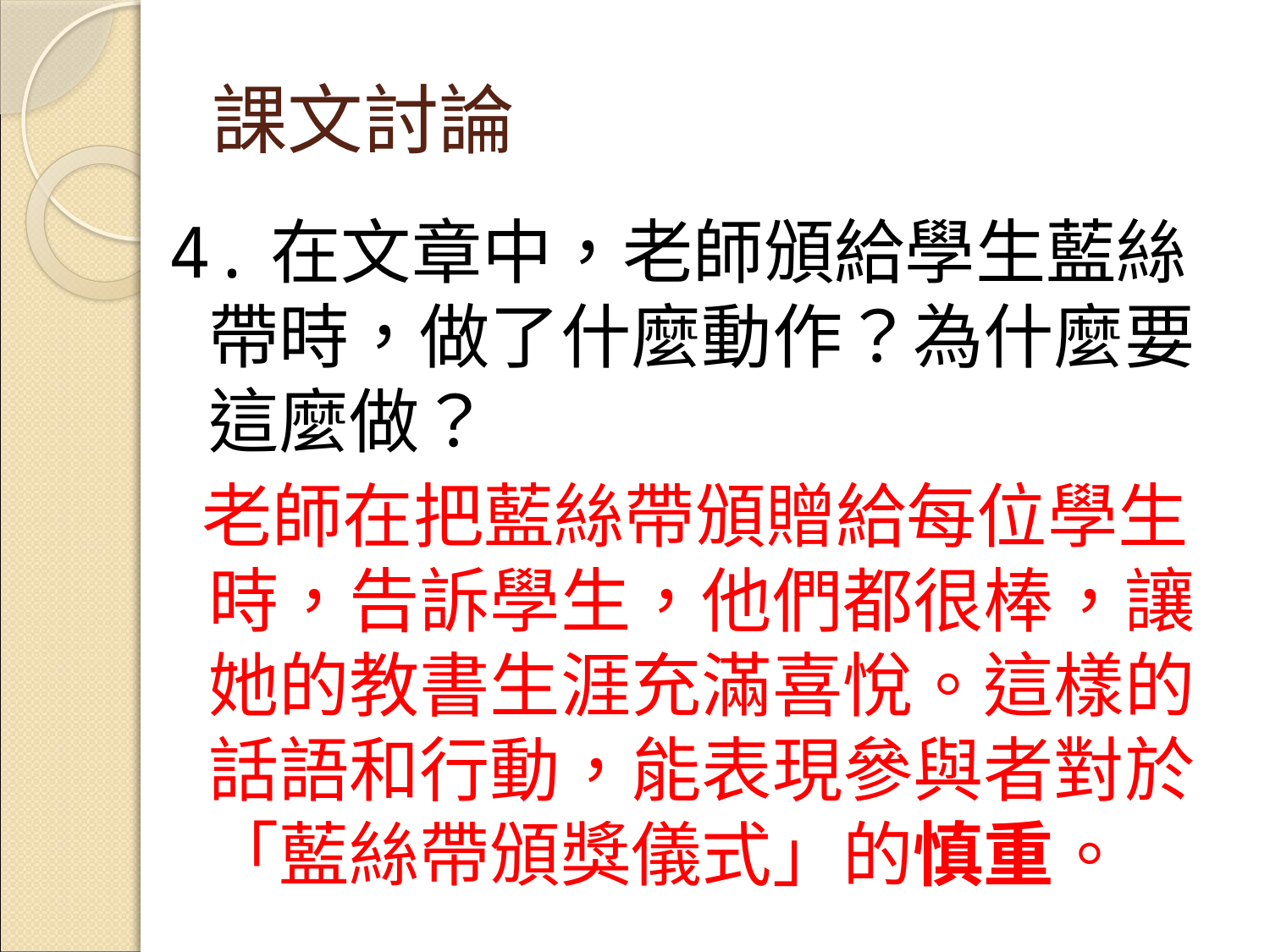

課文討論
4.在文章中，老師頒給學生藍絲帶時，做了什麼動作？為什麼要這麼做？
 老師在把藍絲帶頒贈給每位學生時，告訴學生，他們都很棒，讓她的教書生涯充滿喜悅。這樣的話語和行動，能表現參與者對於「藍絲帶頒獎儀式」的慎重。